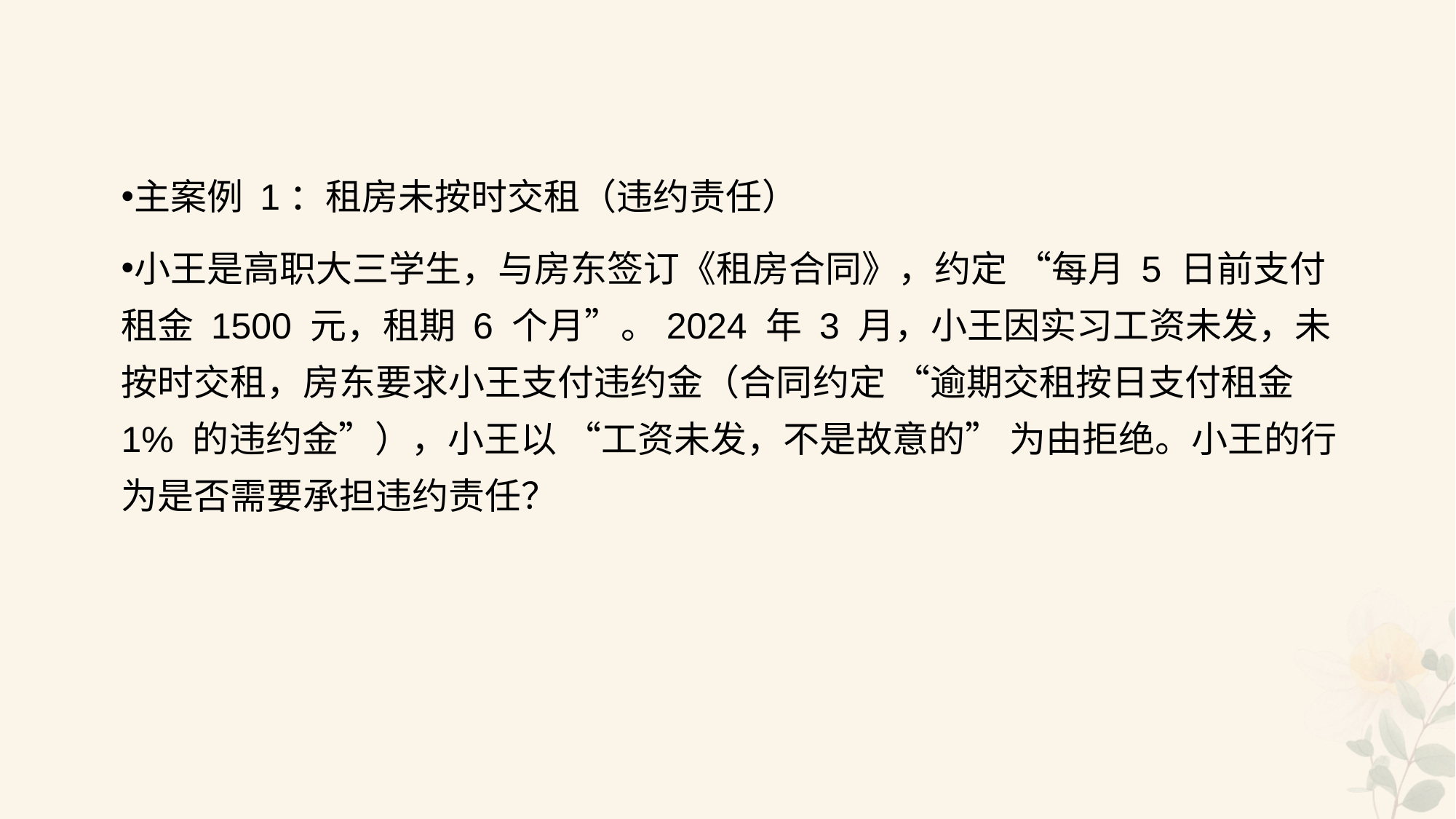

#
主案例 1：租房未按时交租（违约责任）
小王是高职大三学生，与房东签订《租房合同》，约定 “每月 5 日前支付租金 1500 元，租期 6 个月”。2024 年 3 月，小王因实习工资未发，未按时交租，房东要求小王支付违约金（合同约定 “逾期交租按日支付租金 1% 的违约金”），小王以 “工资未发，不是故意的” 为由拒绝。小王的行为是否需要承担违约责任？